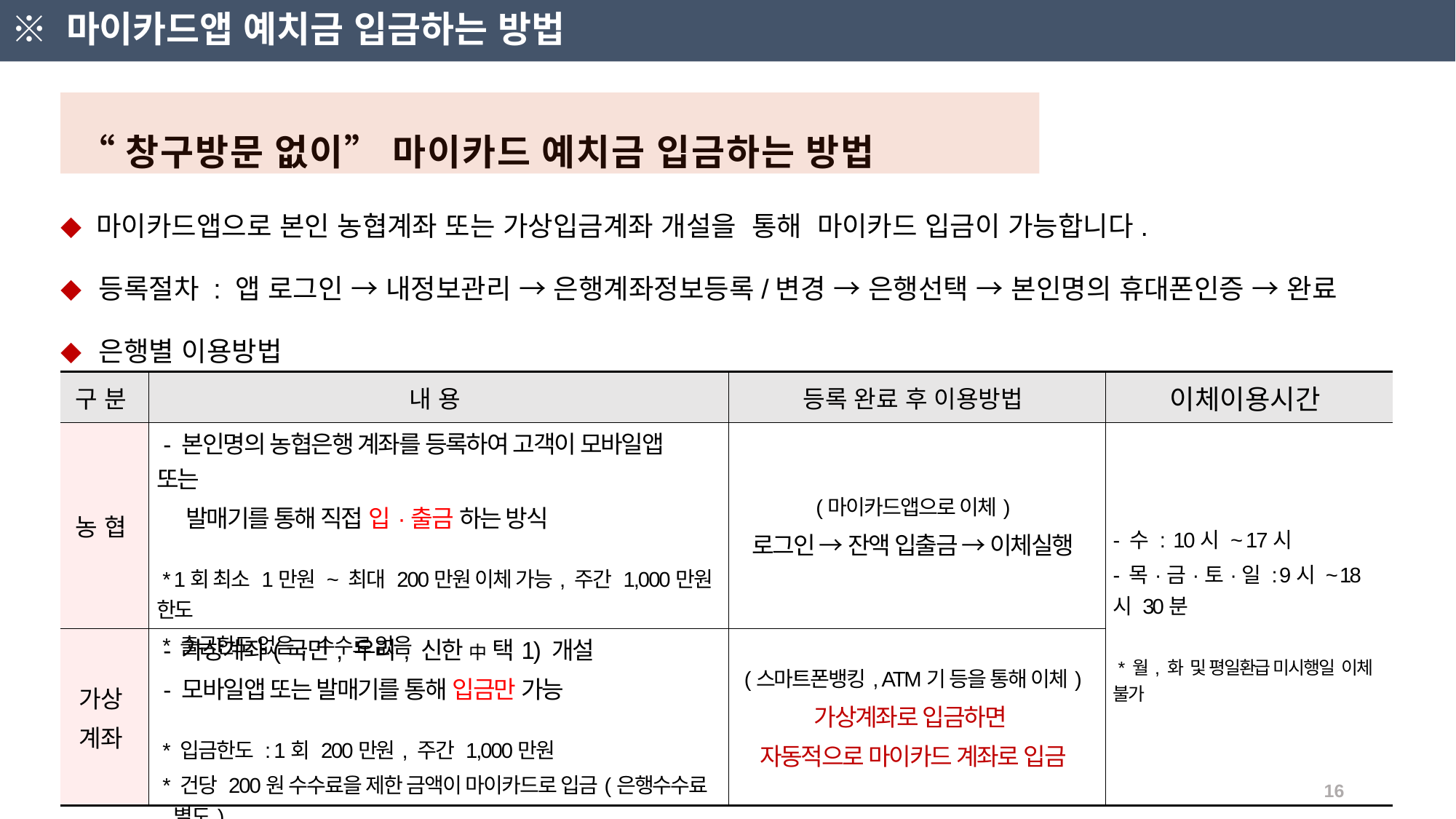

# ※ 마이카드앱 예치금 입금하는 방법
 “창구방문 없이” 마이카드 예치금 입금하는 방법

 ◆ 마이카드앱으로 본인 농협계좌 또는 가상입금계좌 개설을  통해  마이카드 입금이 가능합니다.
◆  등록절차 : 앱 로그인 → 내정보관리 → 은행계좌정보등록/변경 → 은행선택 → 본인명의 휴대폰인증 → 완료
◆  은행별 이용방법
| 구 분 | 내 용 | 등록 완료 후 이용방법 | 이체이용시간 |
| --- | --- | --- | --- |
| 농 협 | - 본인명의 농협은행 계좌를 등록하여 고객이 모바일앱 또는 발매기를 통해 직접 입·출금 하는 방식 \* 1회 최소 1만원 ~ 최대 200만원 이체 가능, 주간 1,000만원 한도 \* 출금한도 없음, 수수료 없음 | (마이카드앱으로 이체) 로그인 → 잔액 입출금 → 이체실행 | - 수 : 10시 ~ 17시 - 목·금·토·일 : 9시 ~ 18시 30분 \* 월, 화 및 평일환급 미시행일 이체 불가 |
| 가상 계좌 | - 가상계좌(국민, 우리, 신한 中 택1) 개설 - 모바일앱 또는 발매기를 통해 입금만 가능 \* 입금한도 : 1회 200만원, 주간 1,000만원 \* 건당 200원 수수료을 제한 금액이 마이카드로 입금(은행수수료 별도) | (스마트폰뱅킹, ATM기 등을 통해 이체) 가상계좌로 입금하면 자동적으로 마이카드 계좌로 입금 |  |
16